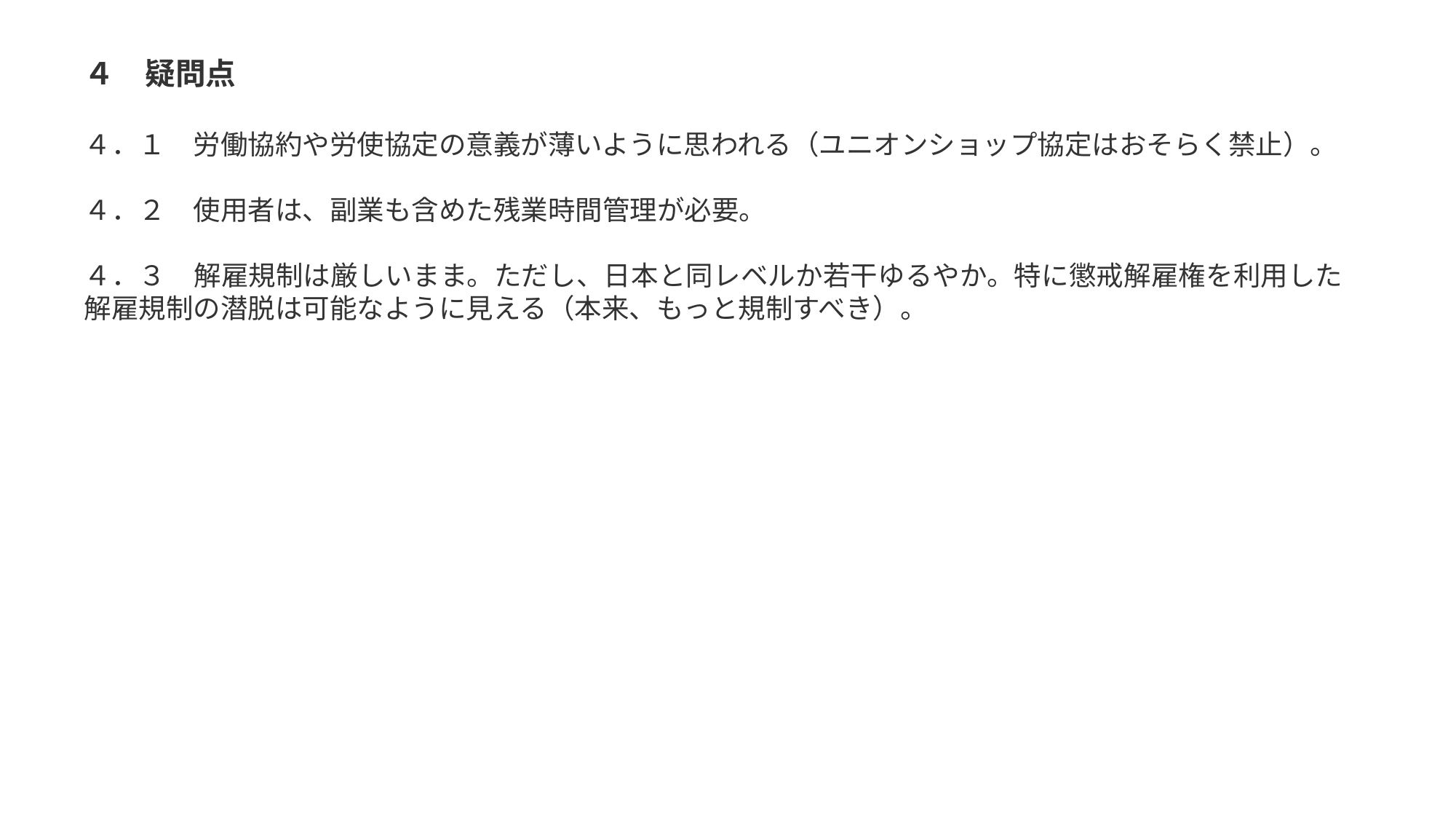

４　疑問点

４．１　労働協約や労使協定の意義が薄いように思われる（ユニオンショップ協定はおそらく禁止）。

４．２　使用者は、副業も含めた残業時間管理が必要。

４．３　解雇規制は厳しいまま。ただし、日本と同レベルか若干ゆるやか。特に懲戒解雇権を利用した解雇規制の潜脱は可能なように見える（本来、もっと規制すべき）。